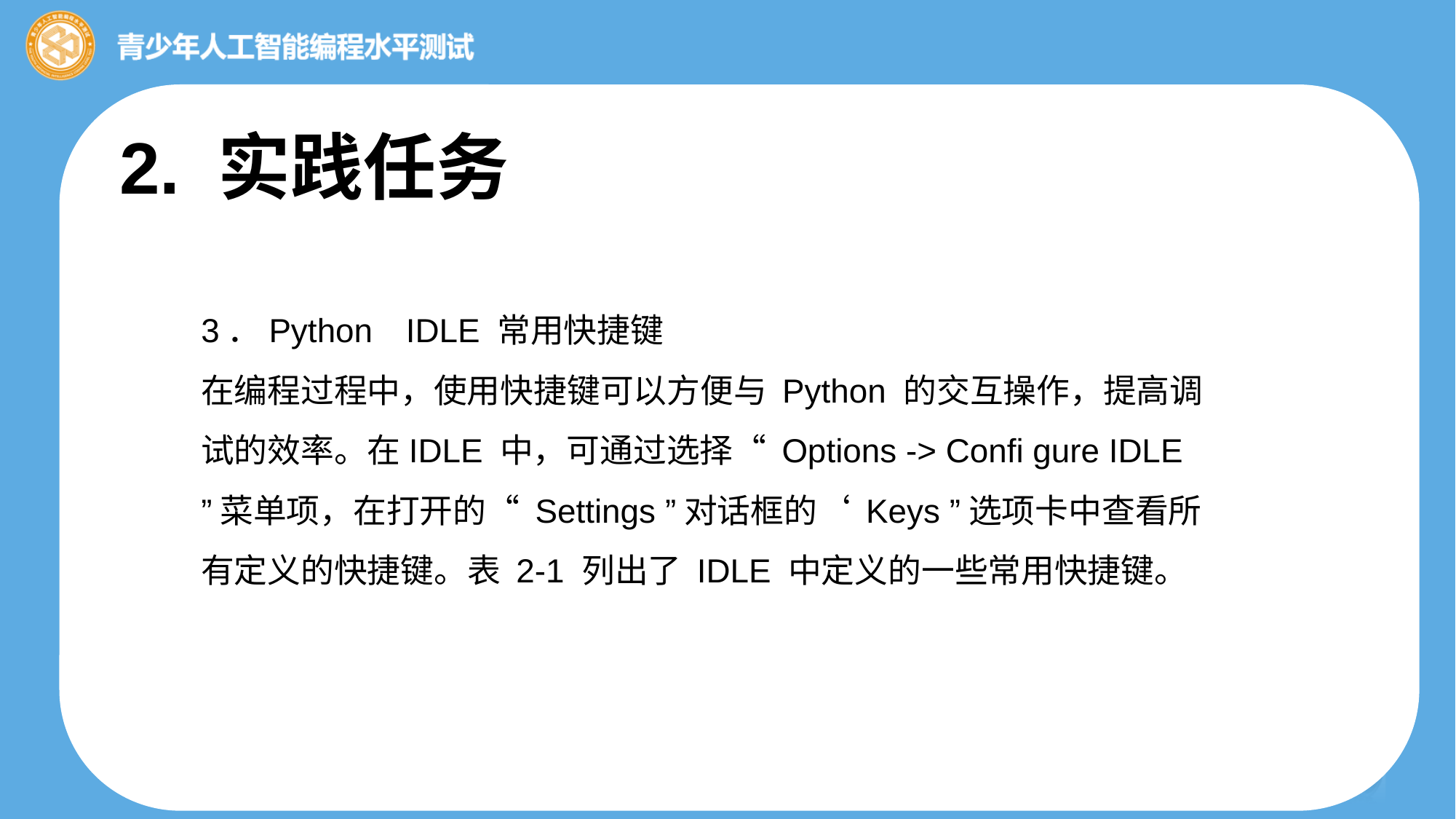

2. 实践任务
3．Python IDLE 常用快捷键
在编程过程中，使用快捷键可以方便与 Python 的交互操作，提高调试的效率。在IDLE 中，可通过选择“ Options -> Confi gure IDLE ”菜单项，在打开的“ Settings ”对话框的‘ Keys ”选项卡中查看所有定义的快捷键。表 2-1 列出了 IDLE 中定义的一些常用快捷键。